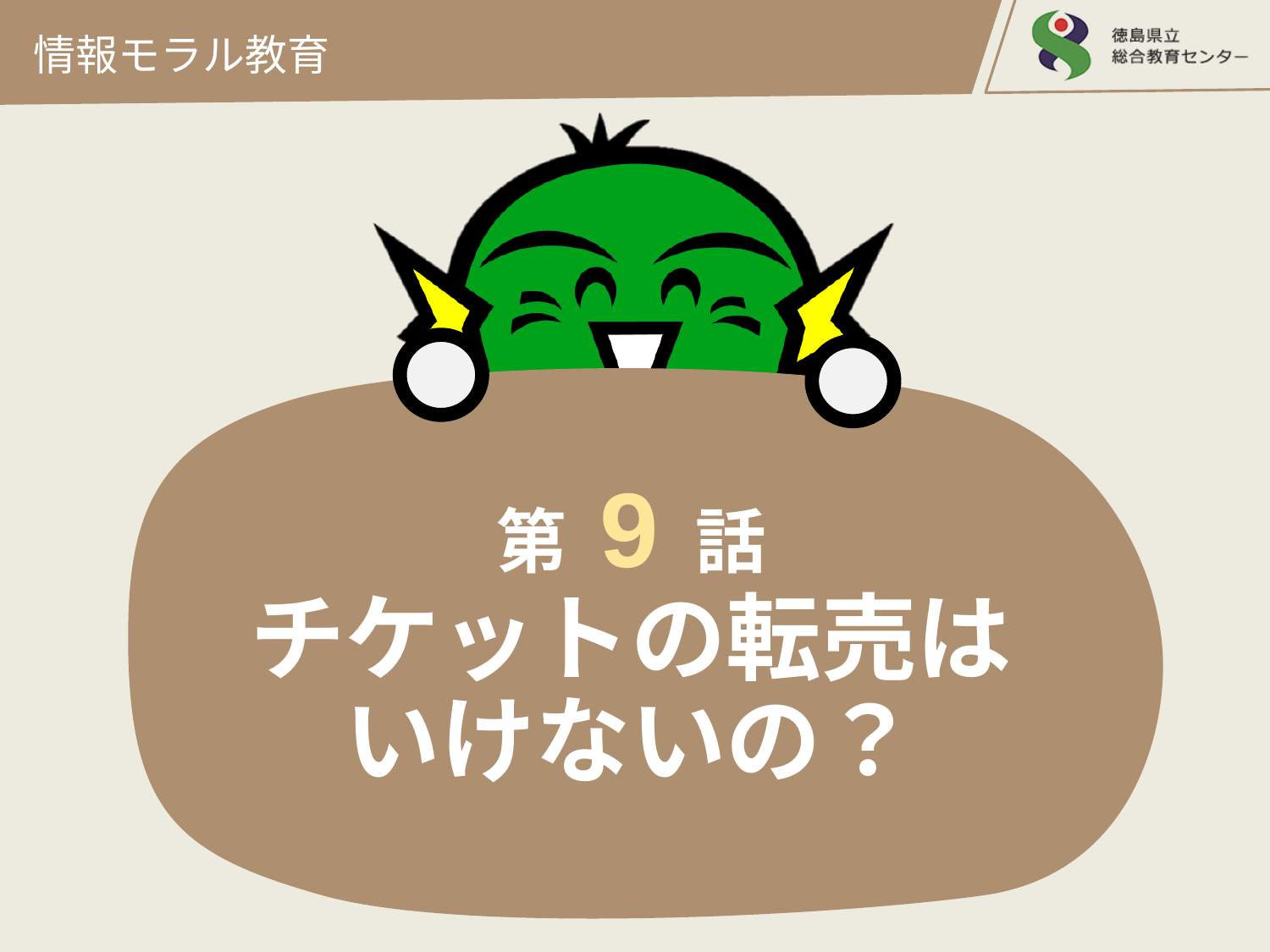

情報モラル教育
# 第 9 話 チケットの転売は いけないの？